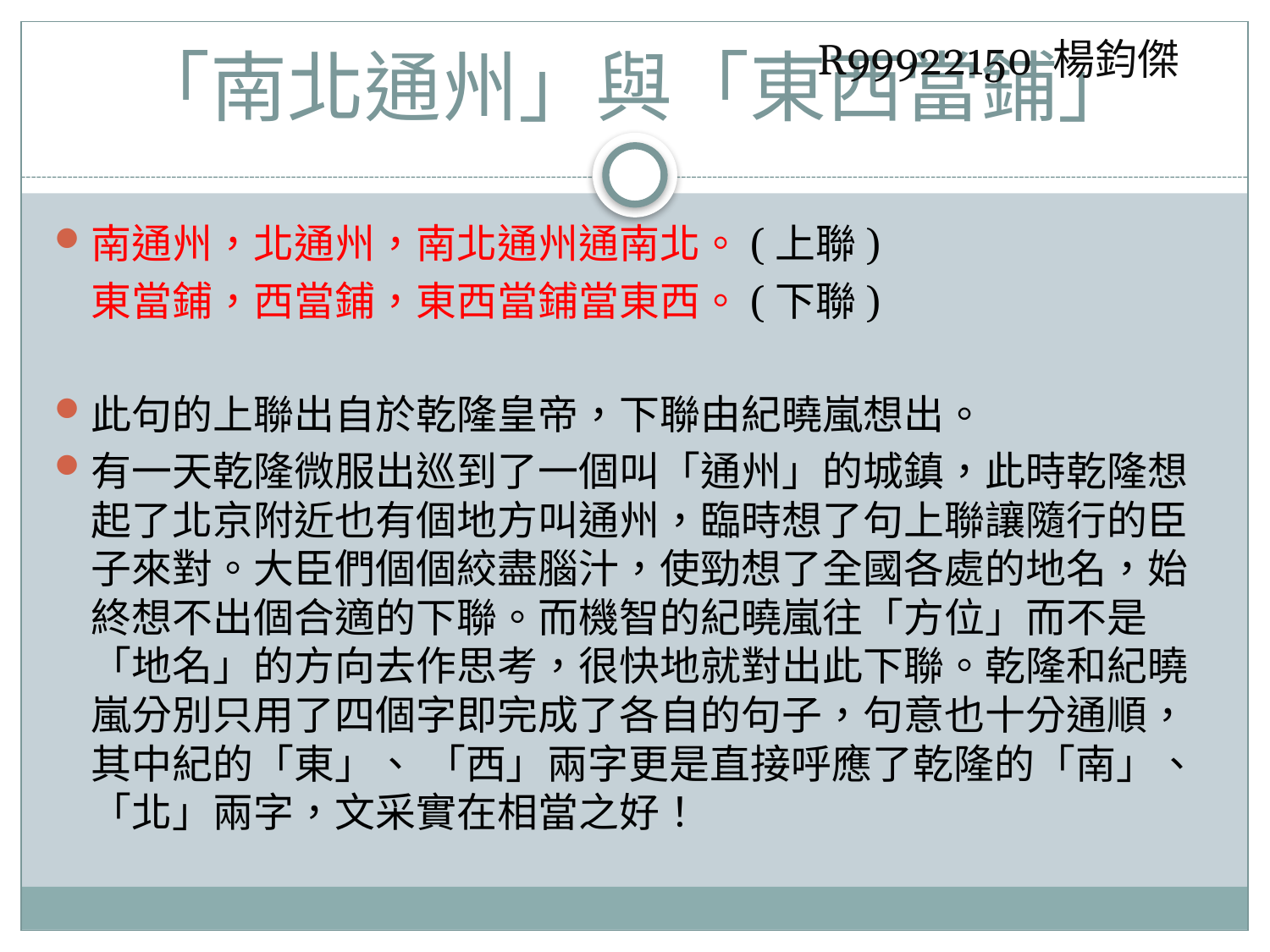

R99922150 楊鈞傑
# 「南北通州」與「東西當鋪」
南通州，北通州，南北通州通南北。(上聯)
	東當鋪，西當鋪，東西當鋪當東西。(下聯)

此句的上聯出自於乾隆皇帝，下聯由紀曉嵐想出。
有一天乾隆微服出巡到了一個叫「通州」的城鎮，此時乾隆想起了北京附近也有個地方叫通州，臨時想了句上聯讓隨行的臣子來對。大臣們個個絞盡腦汁，使勁想了全國各處的地名，始終想不出個合適的下聯。而機智的紀曉嵐往「方位」而不是「地名」的方向去作思考，很快地就對出此下聯。乾隆和紀曉嵐分別只用了四個字即完成了各自的句子，句意也十分通順，其中紀的「東」、 「西」兩字更是直接呼應了乾隆的「南」、 「北」兩字，文采實在相當之好！